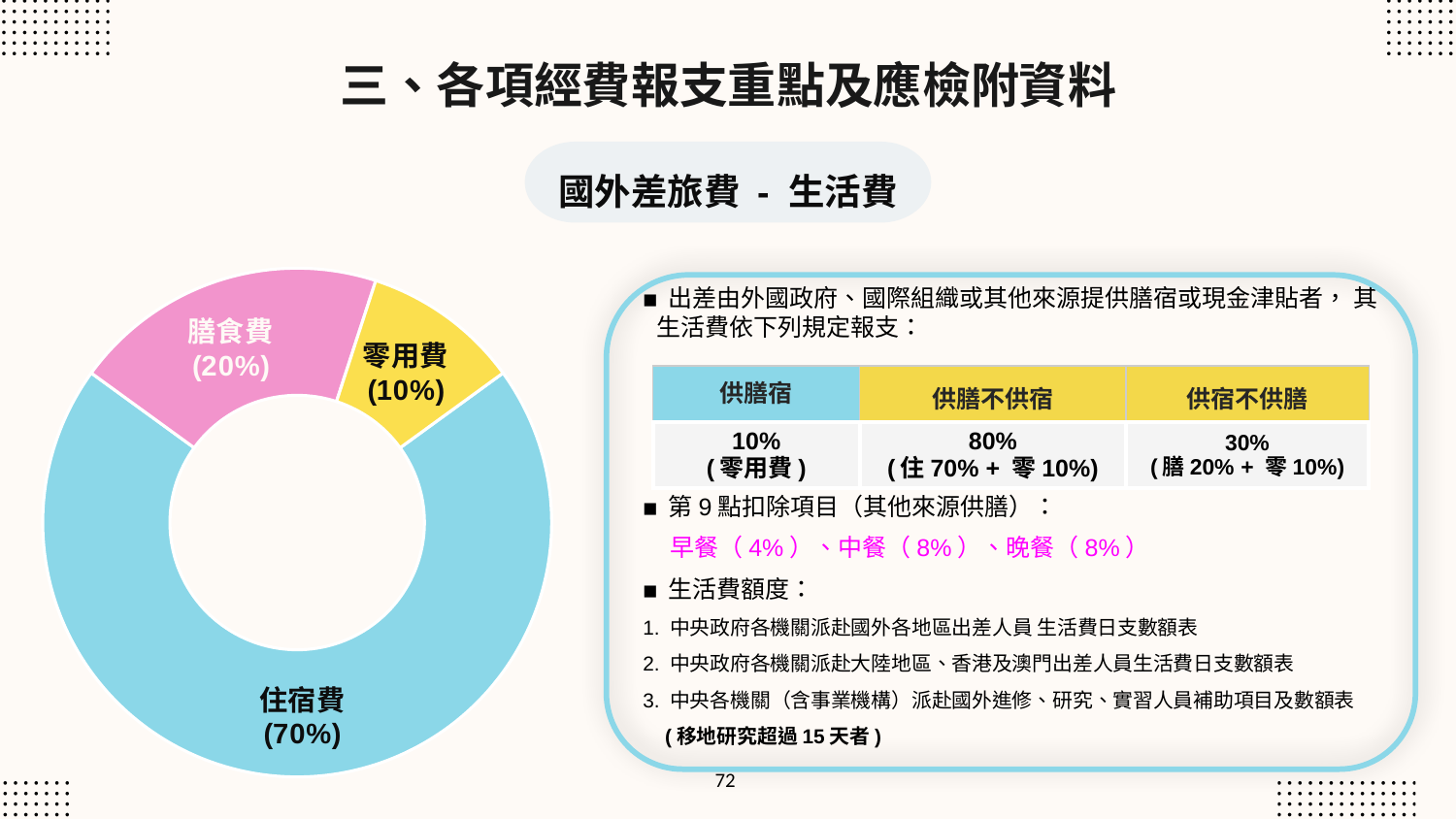

三、各項經費報支重點及應檢附資料

國外差旅費 - 生活費

### Chart

| Category | 佔比 |
|---|---|
| 住宿費 | 70.0 |
| 膳食費 | 20.0 |
| 零用費 | 10.0 |
 出差由外國政府、國際組織或其他來源提供膳宿或現金津貼者， 其生活費依下列規定報支：

 第9點扣除項目（其他來源供膳）：
    早餐（4%）、中餐（8%）、晚餐（8%）
 生活費額度：
1. 中央政府各機關派赴國外各地區出差人員 生活費日支數額表
2. 中央政府各機關派赴大陸地區、香港及澳門出差人員生活費日支數額表
3. 中央各機關（含事業機構）派赴國外進修、研究、實習人員補助項目及數額表
    (移地研究超過15天者)
| 供膳宿 | 供膳不供宿 | 供宿不供膳 |
| --- | --- | --- |
| 10% (零用費) | 80% (住70% + 零10%) | 30% (膳20% + 零10%) |
72